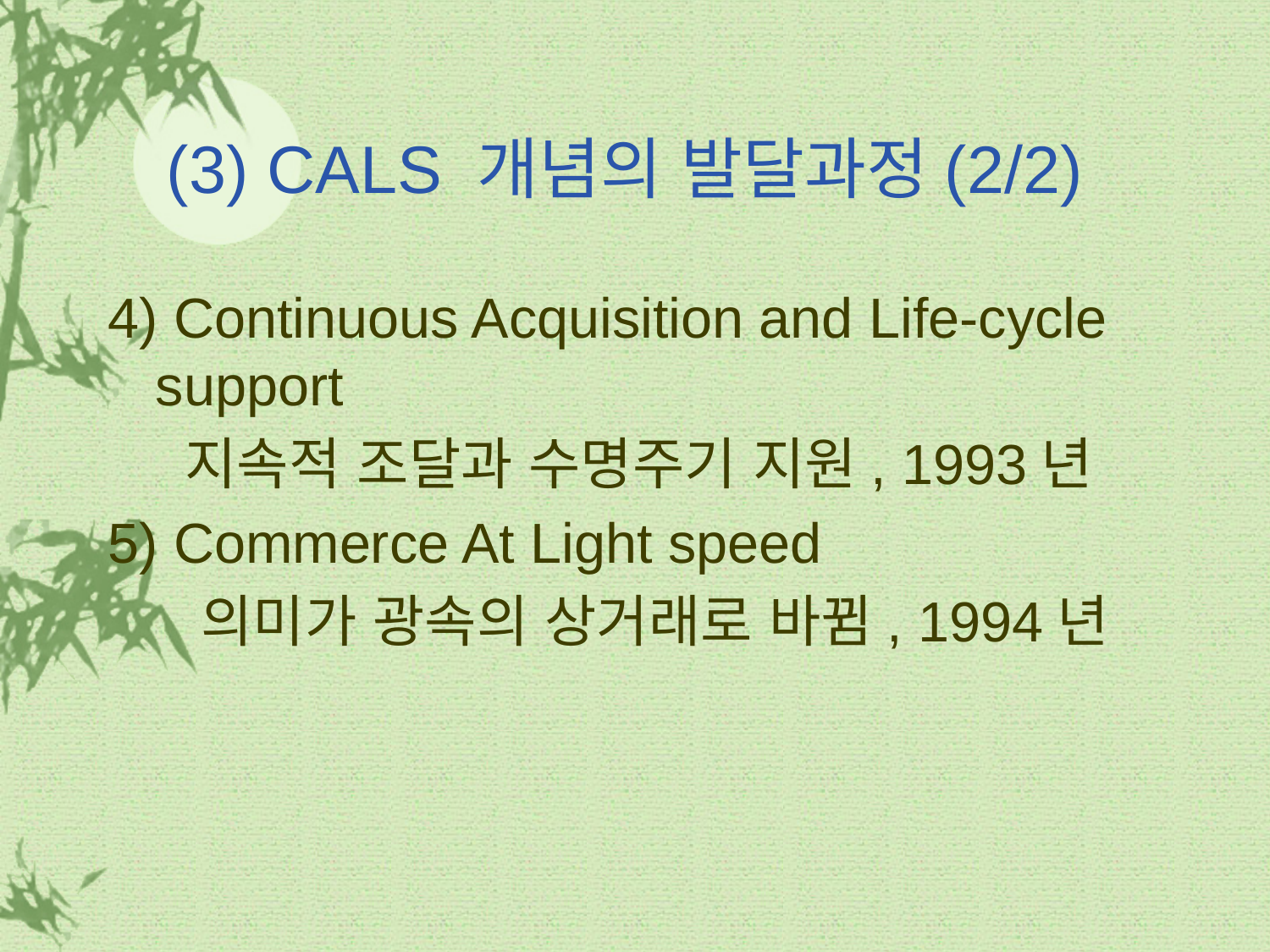

# (3) CALS 개념의 발달과정(2/2)
4) Continuous Acquisition and Life-cycle support
    지속적 조달과 수명주기 지원, 1993년
5) Commerce At Light speed
     의미가 광속의 상거래로 바뀜, 1994년